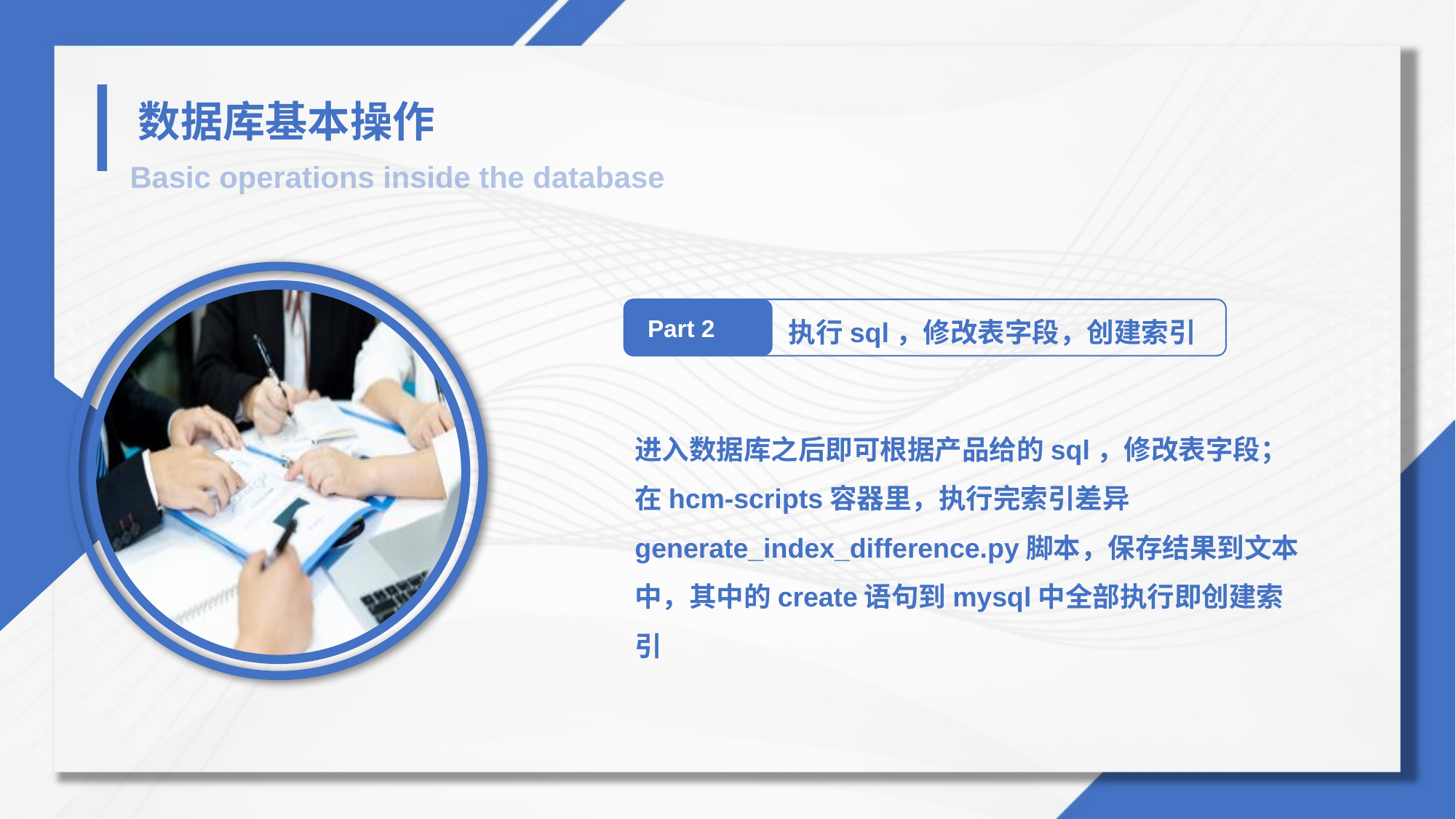

数据库基本操作
Basic operations inside the database

执行sql，修改表字段，创建索引
Part 2

进入数据库之后即可根据产品给的sql，修改表字段；
在hcm-scripts容器里，执行完索引差异
generate_index_difference.py脚本，保存结果到文本中，其中的create语句到mysql中全部执行即创建索引